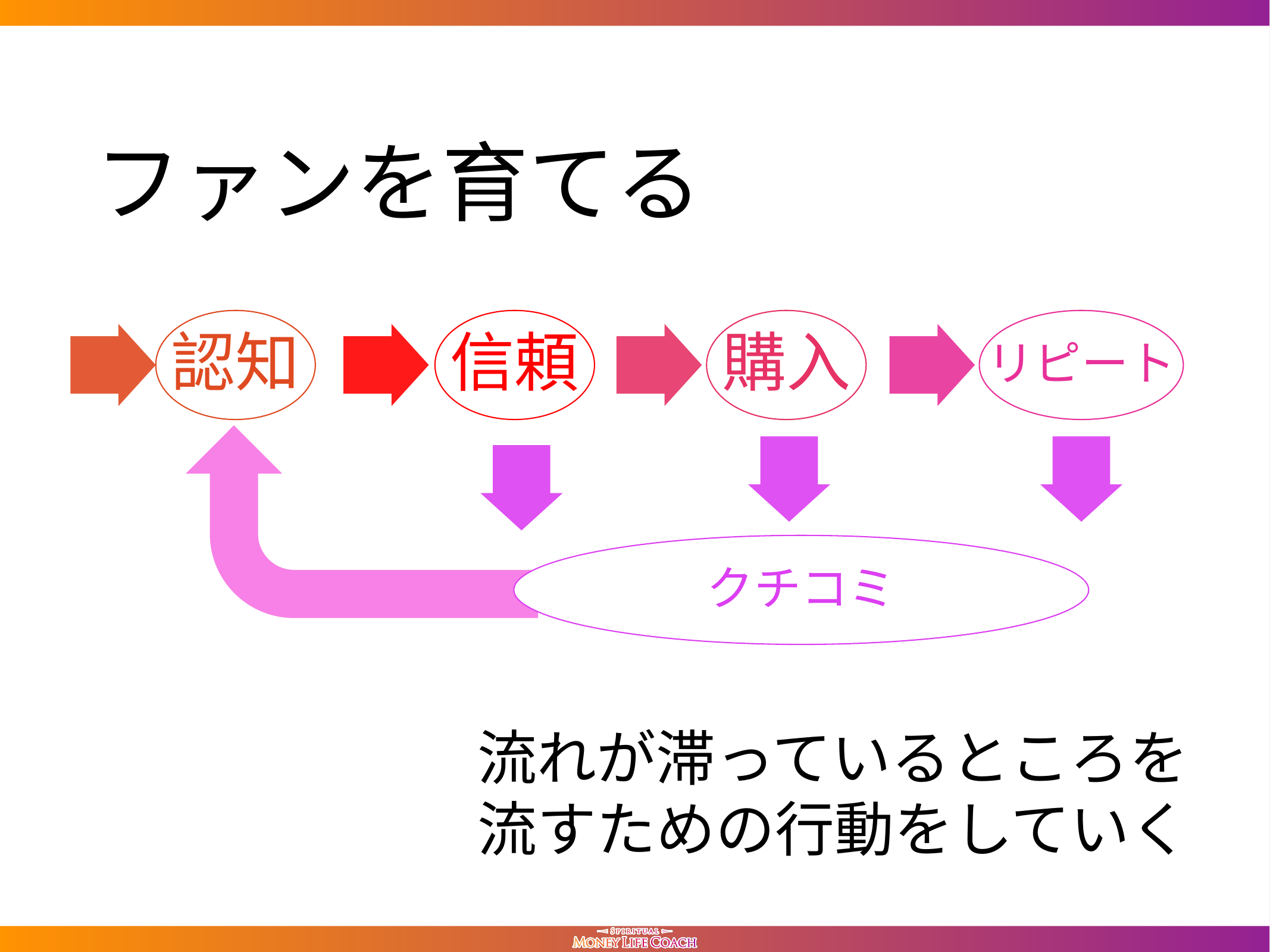

ファンを育てる

認知

信頼

購入

リピート

クチコミ
流れが滞っているところを
流すための行動をしていく